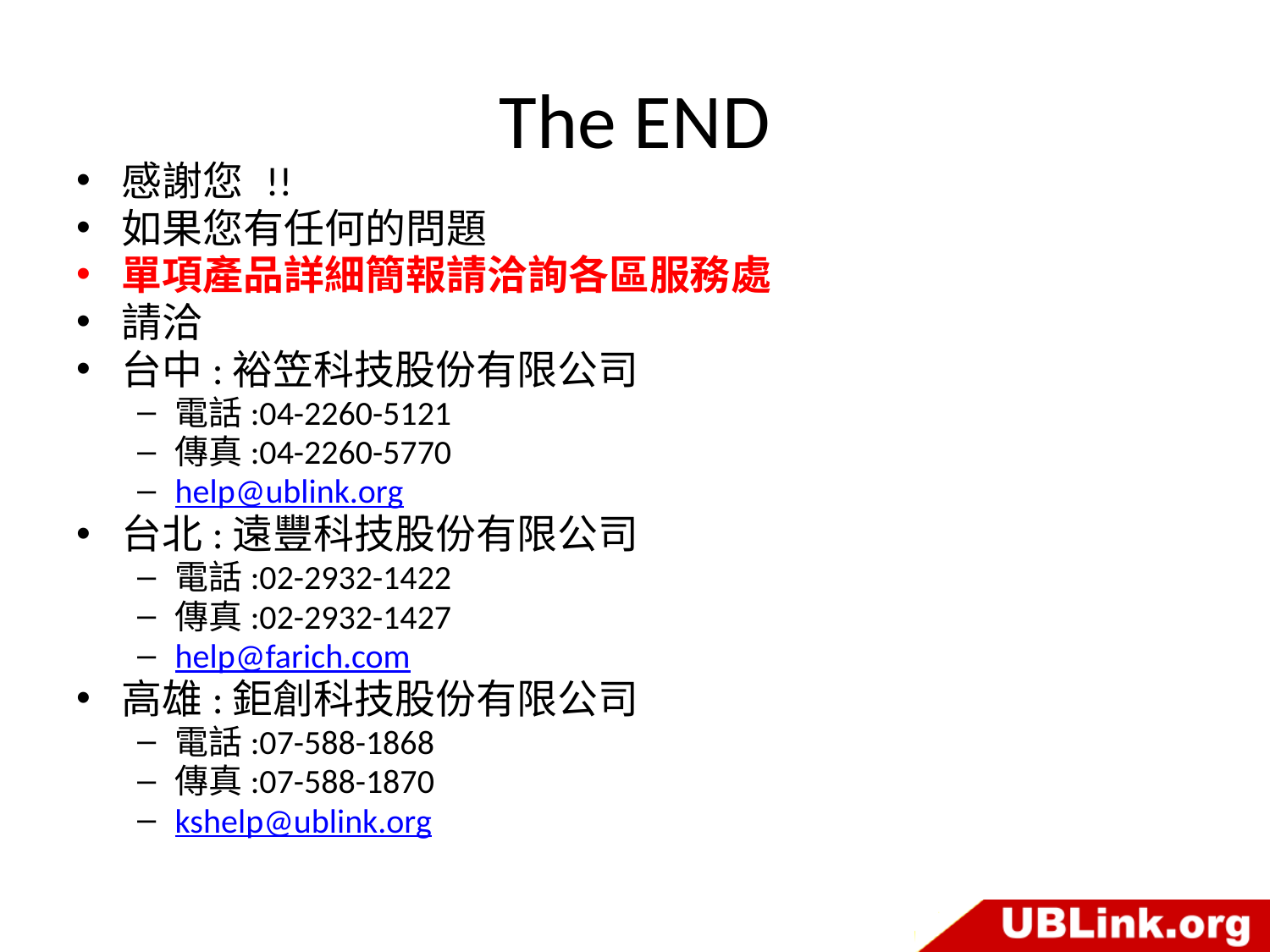

The END
感謝您 !!
如果您有任何的問題
單項產品詳細簡報請洽詢各區服務處
請洽
台中:裕笠科技股份有限公司
電話:04-2260-5121
傳真:04-2260-5770
help@ublink.org
台北:遠豐科技股份有限公司
電話:02-2932-1422
傳真:02-2932-1427
help@farich.com
高雄:鉅創科技股份有限公司
電話:07-588-1868
傳真:07-588-1870
kshelp@ublink.org